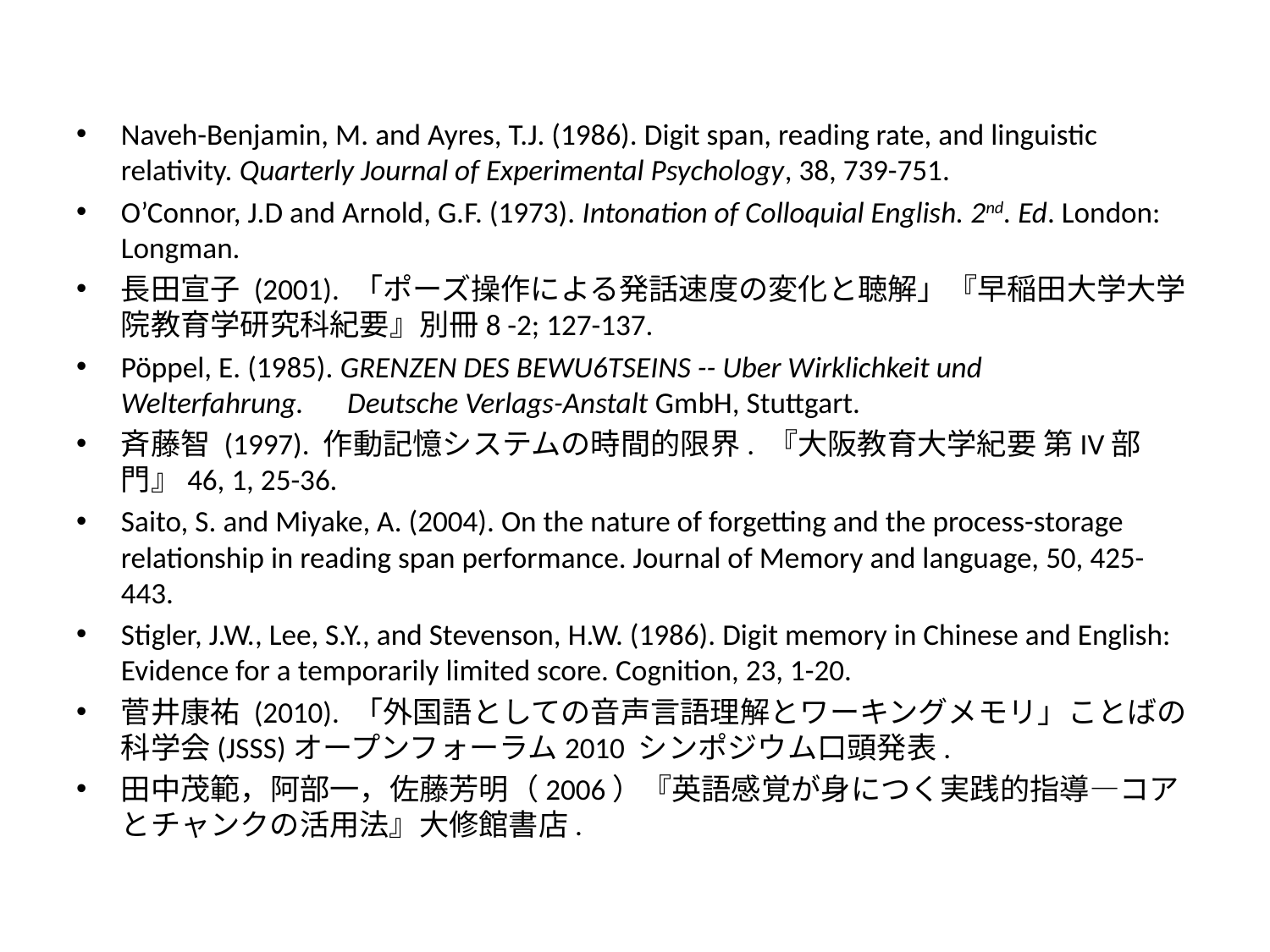

Naveh-Benjamin, M. and Ayres, T.J. (1986). Digit span, reading rate, and linguistic relativity. Quarterly Journal of Experimental Psychology, 38, 739-751.
O’Connor, J.D and Arnold, G.F. (1973). Intonation of Colloquial English. 2nd. Ed. London: Longman.
長田宣子 (2001). 「ポーズ操作による発話速度の変化と聴解」『早稲田大学大学院教育学研究科紀要』別冊8 -2; 127-137.
Pöppel, E. (1985). GRENZEN DES BEWU6TSEINS -- Uber Wirklichkeit und Welterfahrung.　Deutsche Verlags-Anstalt GmbH, Stuttgart.
斉藤智 (1997). 作動記憶システムの時間的限界. 『大阪教育大学紀要 第IV部門』46, 1, 25-36.
Saito, S. and Miyake, A. (2004). On the nature of forgetting and the process-storage relationship in reading span performance. Journal of Memory and language, 50, 425-443.
Stigler, J.W., Lee, S.Y., and Stevenson, H.W. (1986). Digit memory in Chinese and English: Evidence for a temporarily limited score. Cognition, 23, 1-20.
菅井康祐 (2010). 「外国語としての音声言語理解とワーキングメモリ」ことばの科学会(JSSS)オープンフォーラム2010 シンポジウム口頭発表.
田中茂範，阿部一，佐藤芳明（2006）『英語感覚が身につく実践的指導―コアとチャンクの活用法』大修館書店.